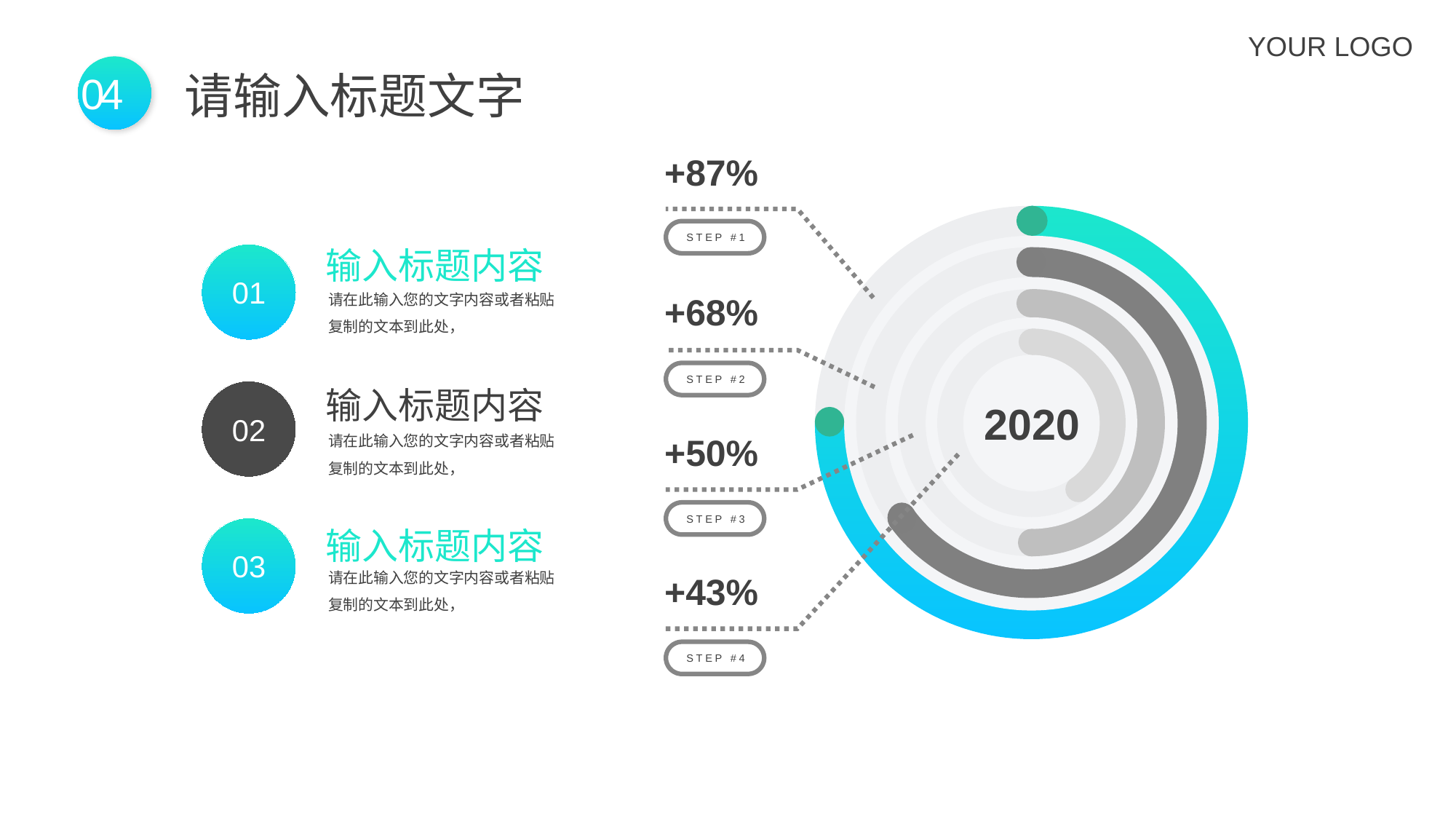

YOUR LOGO

请输入标题文字
04
+87%

### Chart

| Category | Region 1 |
|---|---|
| April | 75.0 |
| May | 25.0 |

Step #1

### Chart

| Category | Region 1 |
|---|---|
| April | 65.0 |
| May | 35.0 |

### Chart

| Category | Region 1 |
|---|---|
| April | 50.0 |
| May | 50.0 |
+68%

### Chart

| Category | Region 1 |
|---|---|
| April | 40.0 |
| May | 60.0 |

Step #2
2020

+50%

Step #3

+43%

Step #4
输入标题内容
01
请在此输入您的文字内容或者粘贴复制的文本到此处，
输入标题内容
02
请在此输入您的文字内容或者粘贴复制的文本到此处，
输入标题内容
03
请在此输入您的文字内容或者粘贴复制的文本到此处，